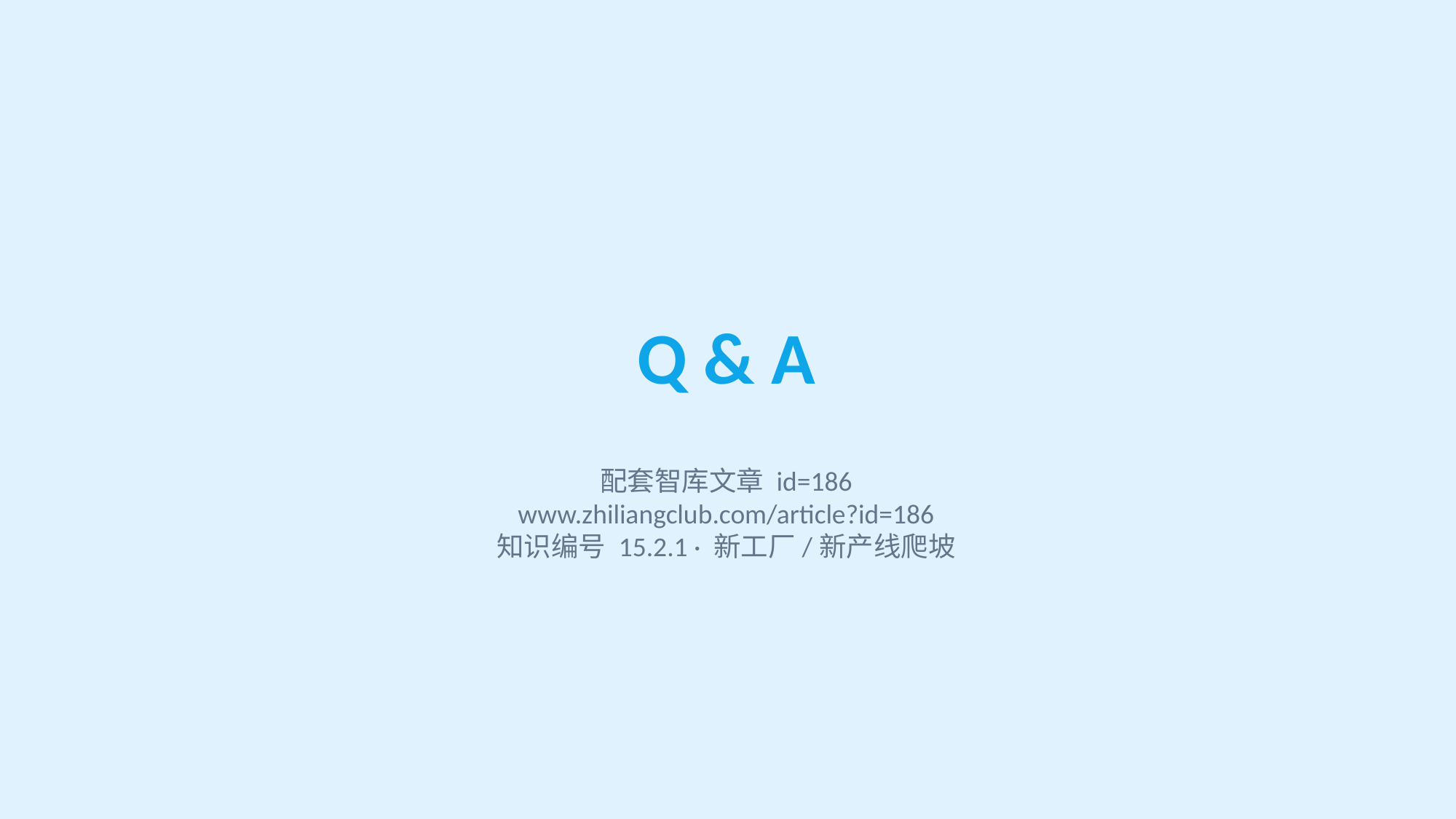

Q & A
配套智库文章 id=186
www.zhiliangclub.com/article?id=186
知识编号 15.2.1 · 新工厂/新产线爬坡